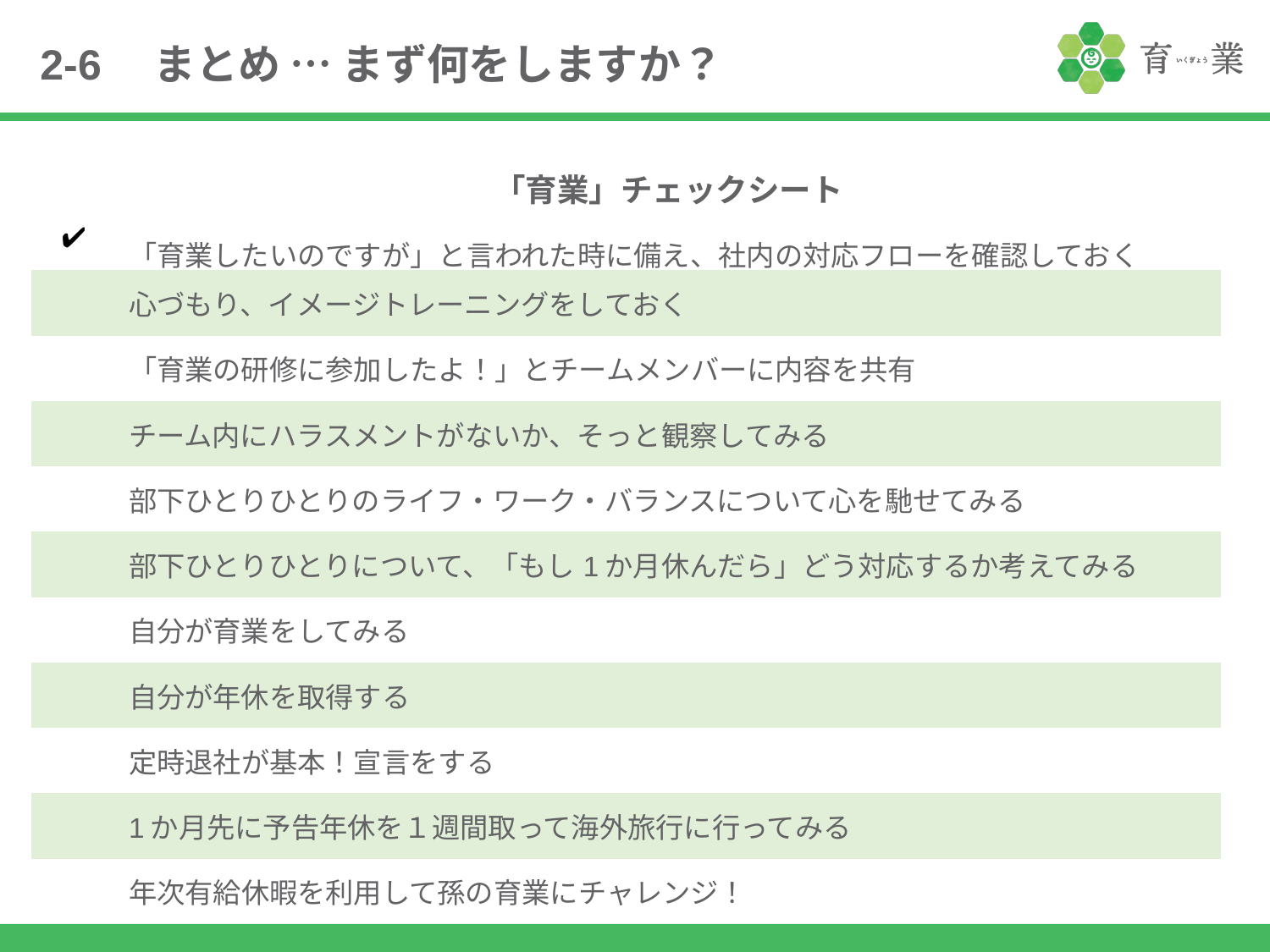

2-6　まとめ … まず何をしますか？
|  | 「育業」チェックシート |
| --- | --- |
| ✔ | 「育業したいのですが」と言われた時に備え、社内の対応フローを確認しておく |
|  | 心づもり、イメージトレーニングをしておく |
|  | 「育業の研修に参加したよ！」とチームメンバーに内容を共有 |
|  | チーム内にハラスメントがないか、そっと観察してみる |
|  | 部下ひとりひとりのライフ・ワーク・バランスについて心を馳せてみる |
|  | 部下ひとりひとりについて、「もし1か月休んだら」どう対応するか考えてみる |
|  | 自分が育業をしてみる |
|  | 自分が年休を取得する |
|  | 定時退社が基本！宣言をする |
|  | 1か月先に予告年休を１週間取って海外旅行に行ってみる |
|  | 年次有給休暇を利用して孫の育業にチャレンジ！ |